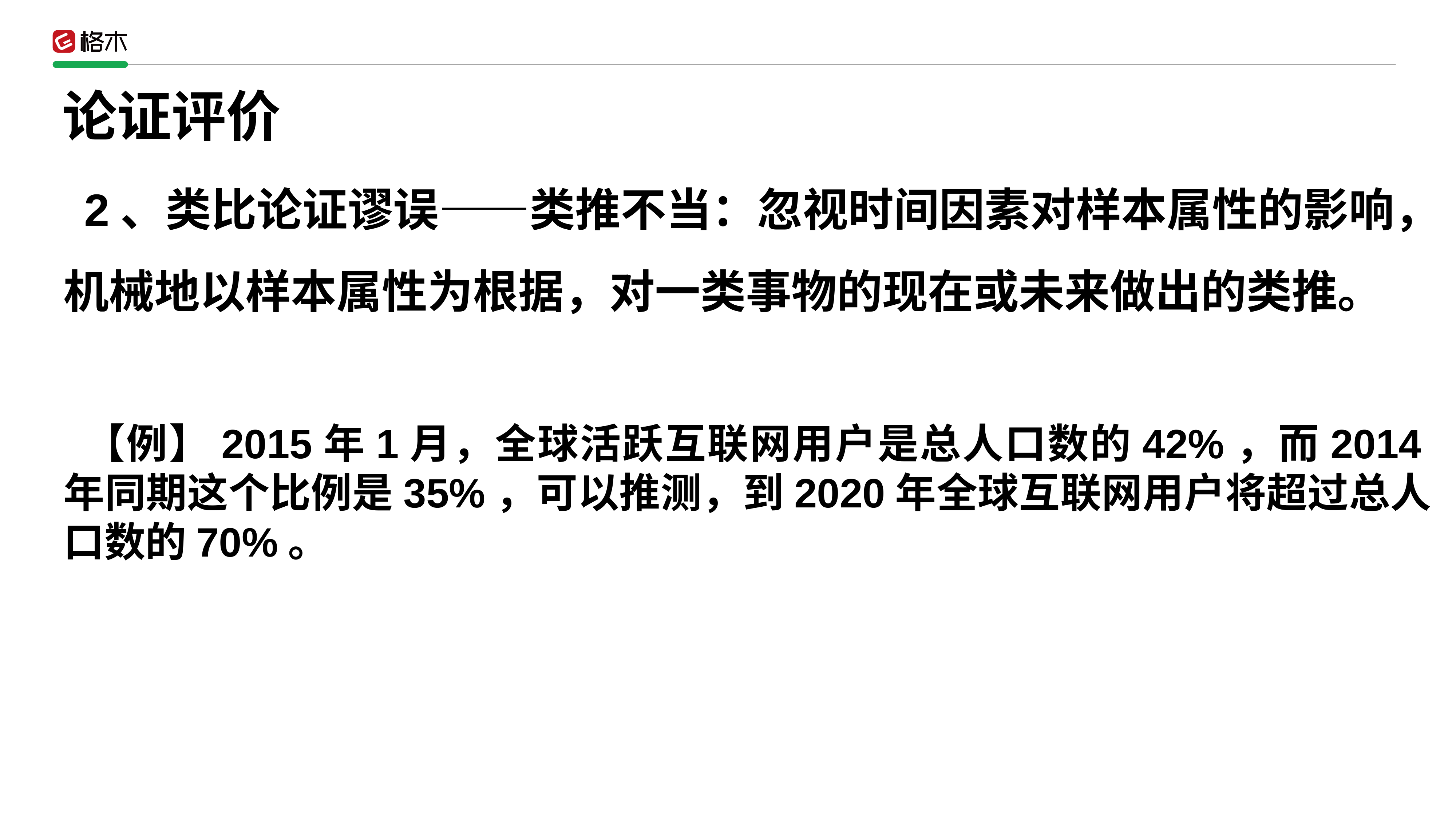

论证评价
2、类比论证谬误——类推不当：忽视时间因素对样本属性的影响，机械地以样本属性为根据，对一类事物的现在或未来做出的类推。

【例】2015年1月，全球活跃互联网用户是总人口数的42%，而2014年同期这个比例是35%，可以推测，到2020年全球互联网用户将超过总人口数的70%。